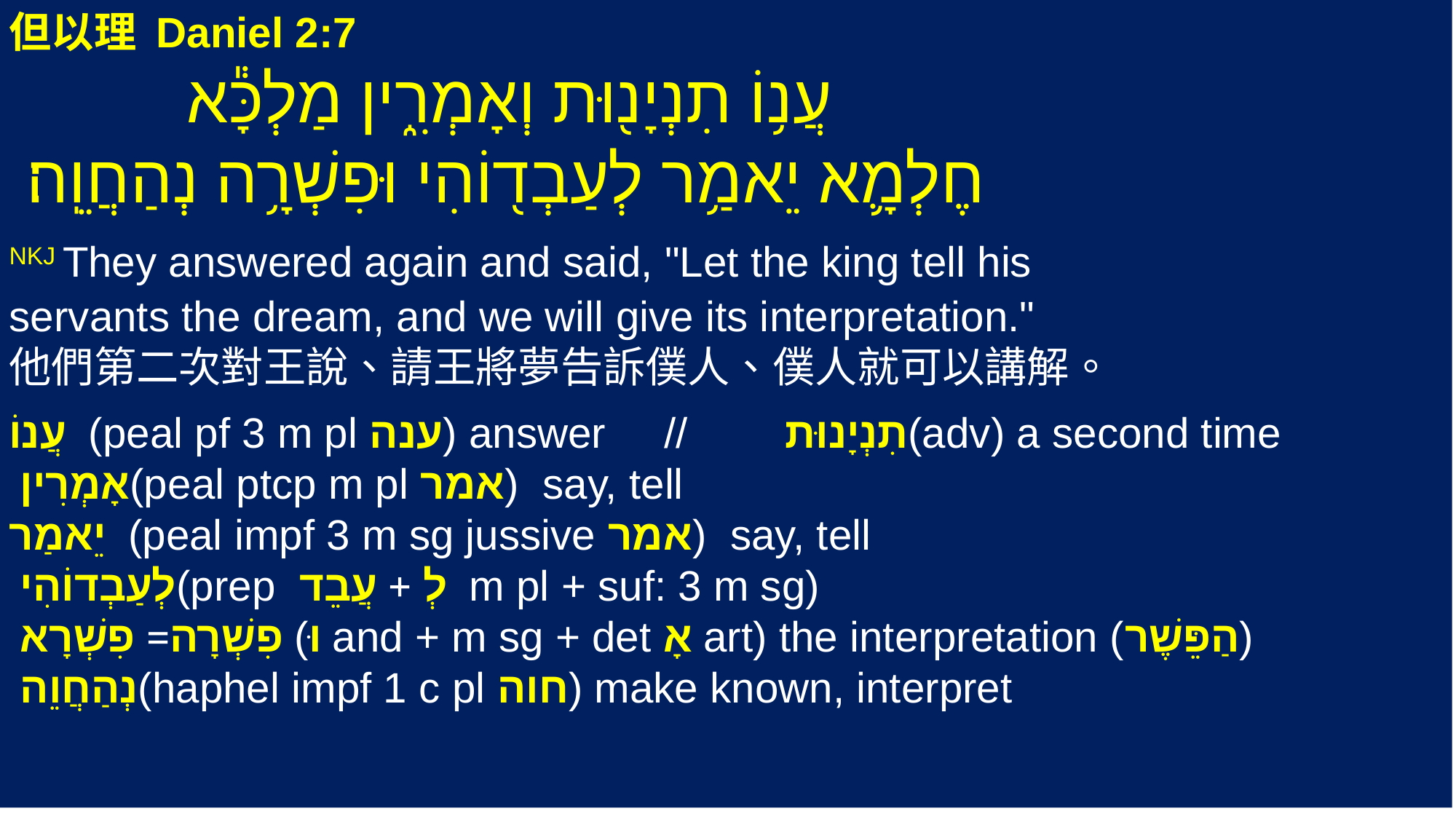

但以理 Daniel 2:7
                ‎‎עֲנ֥וֹ תִנְיָנ֖וּת וְאָמְרִ֑ין מַלְכָּ֕א
 חֶלְמָ֛א יֵאמַ֥ר לְעַבְד֖וֹהִי וּפִשְׁרָ֥ה נְהַחֲוֵֽה׃
‎NKJ They answered again and said, "Let the king tell his
servants the dream, and we will give its interpretation."
他們第二次對王說、請王將夢告訴僕人、僕人就可以講解。

עֲנוֹ  (peal pf 3 m pl ענה) answer	//	 תִנְיָנוּת(adv) a second time
 אָמְרִין(peal ptcp m pl אמר)  say, tell
יֵאמַר  (peal impf 3 m sg jussive אמר)  say, tell
 לְעַבְדוֹהִי(prep  לְ + עֲבֵד  m pl + suf: 3 m sg)
 פִשְׁרָה= פִשְׁרָא (וּ and + m sg + det אָ art) the interpretation (הַפֵּשֶׁר)
 נְהַחֲוֵה(haphel impf 1 c pl חוה) make known, interpret